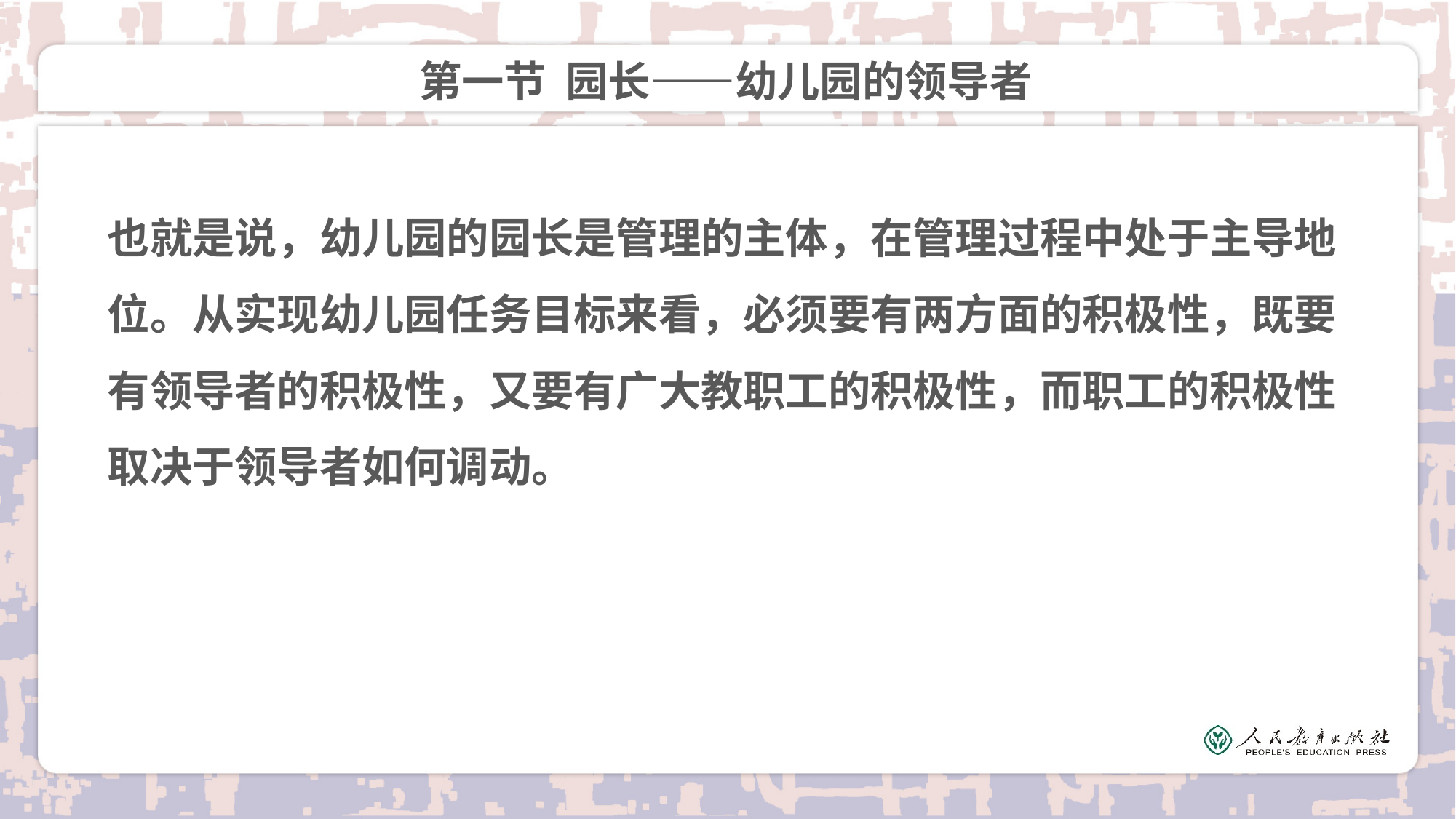

# 第一节  园长——幼儿园的领导者
也就是说，幼儿园的园长是管理的主体，在管理过程中处于主导地位。从实现幼儿园任务目标来看，必须要有两方面的积极性，既要有领导者的积极性，又要有广大教职工的积极性，而职工的积极性取决于领导者如何调动。